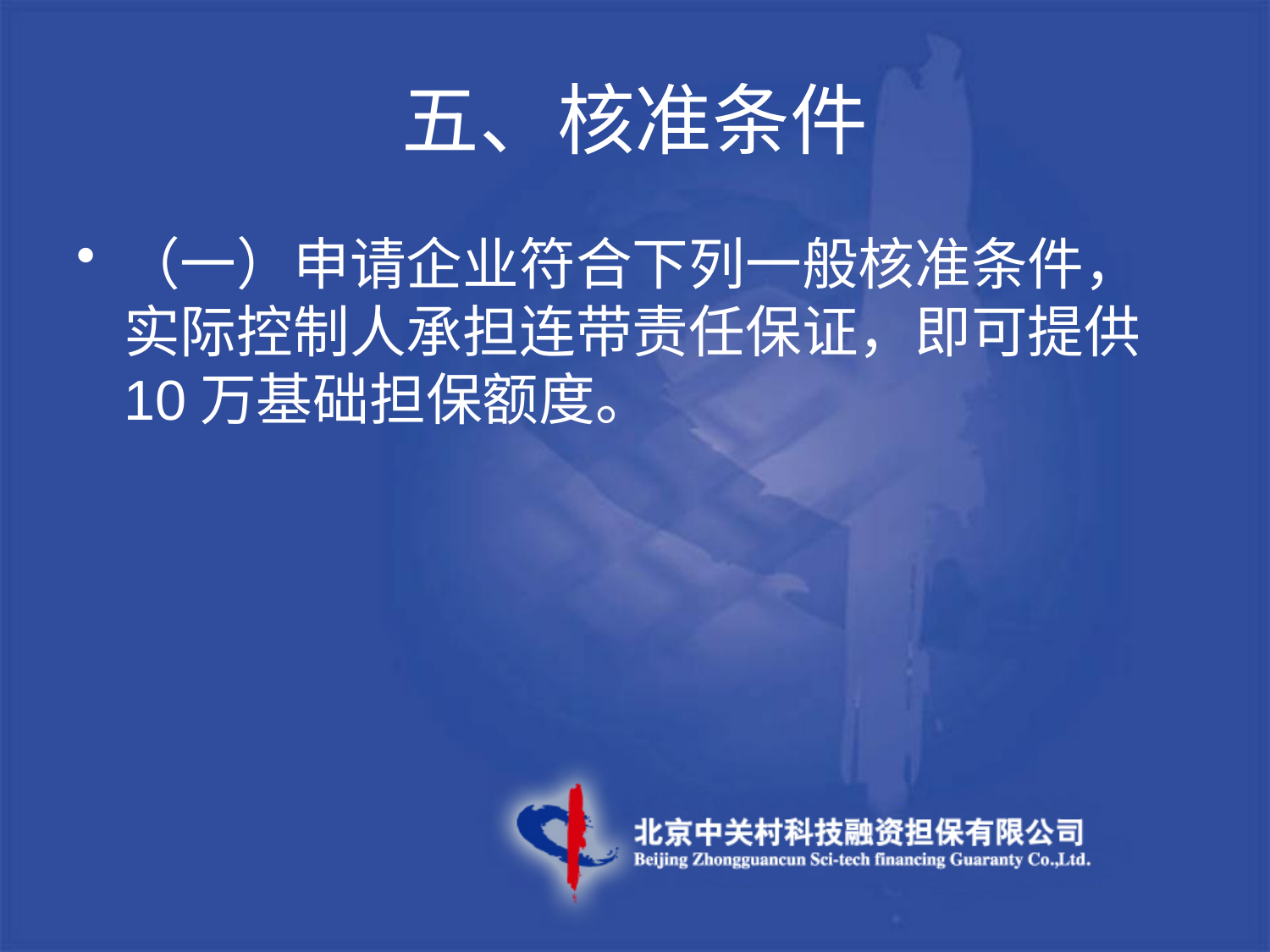

# 五、核准条件
（一）申请企业符合下列一般核准条件，实际控制人承担连带责任保证，即可提供10万基础担保额度。